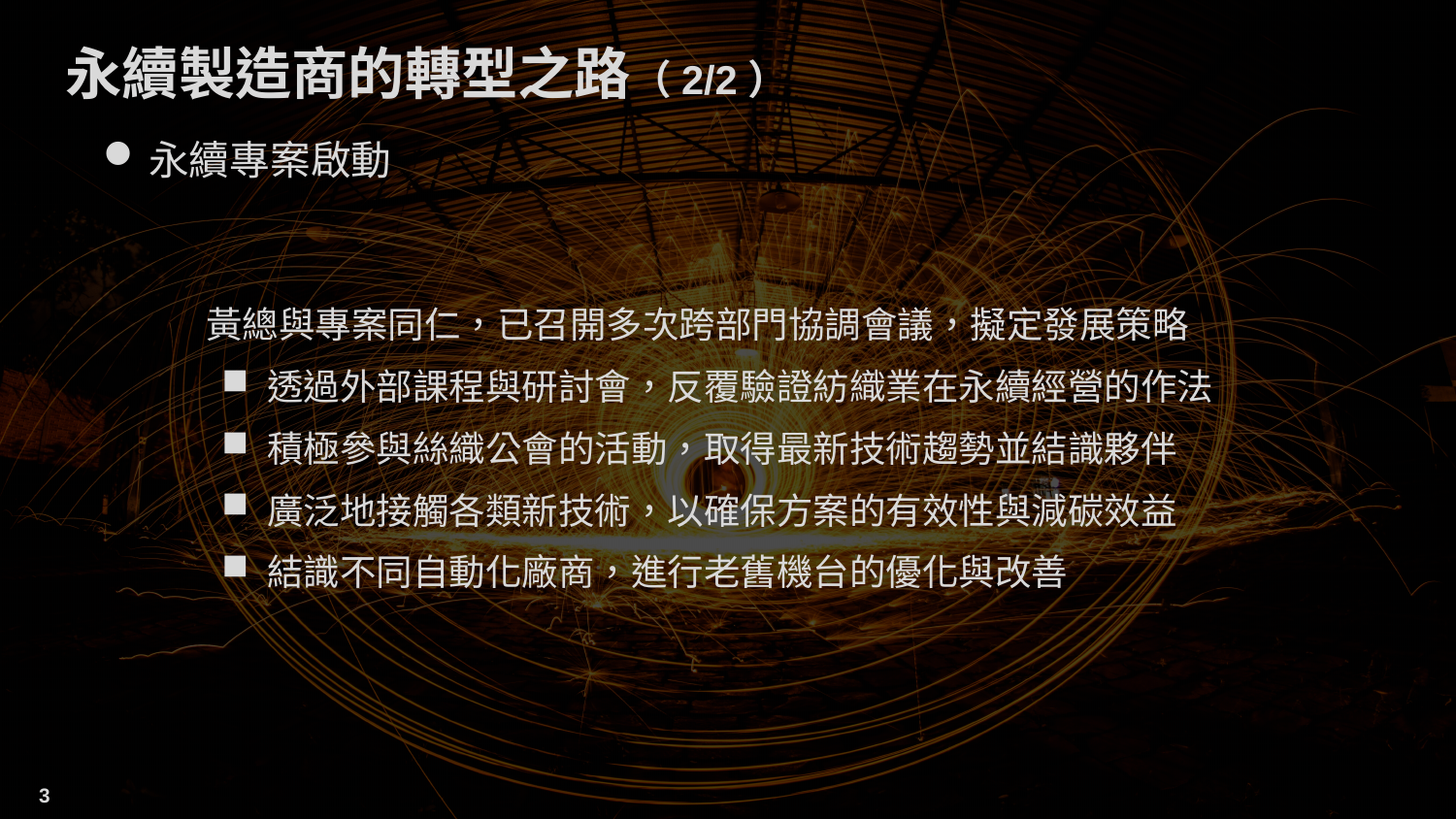

永續製造商的轉型之路（2/2）
永續專案啟動
黃總與專案同仁，已召開多次跨部門協調會議，擬定發展策略
透過外部課程與研討會，反覆驗證紡織業在永續經營的作法
積極參與絲織公會的活動，取得最新技術趨勢並結識夥伴
廣泛地接觸各類新技術，以確保方案的有效性與減碳效益
結識不同自動化廠商，進行老舊機台的優化與改善
3